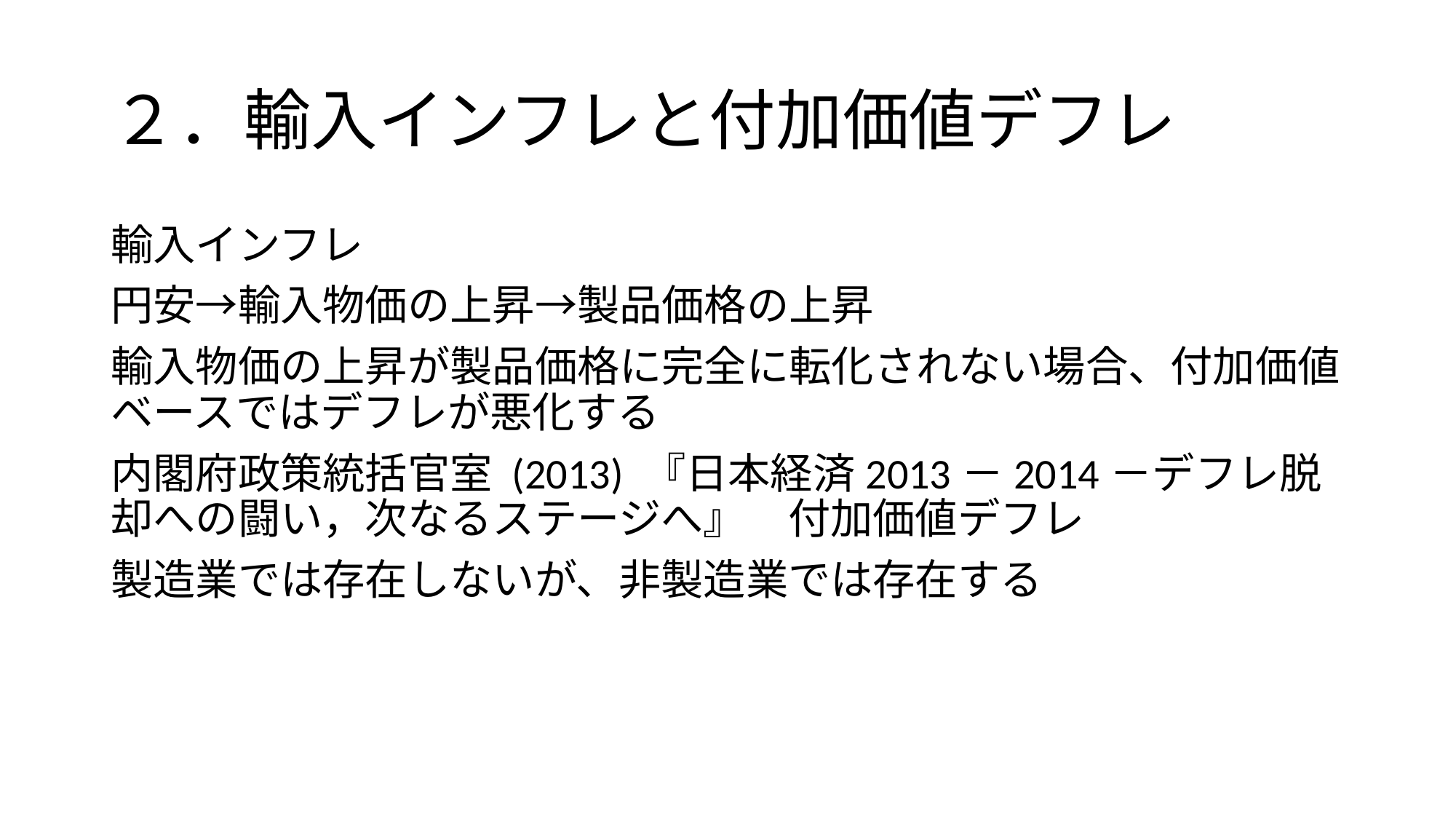

# ２．輸入インフレと付加価値デフレ
輸入インフレ
円安→輸入物価の上昇→製品価格の上昇
輸入物価の上昇が製品価格に完全に転化されない場合、付加価値ベースではデフレが悪化する
内閣府政策統括官室 (2013) 『日本経済2013－2014－デフレ脱却への闘い，次なるステージへ』　付加価値デフレ
製造業では存在しないが、非製造業では存在する